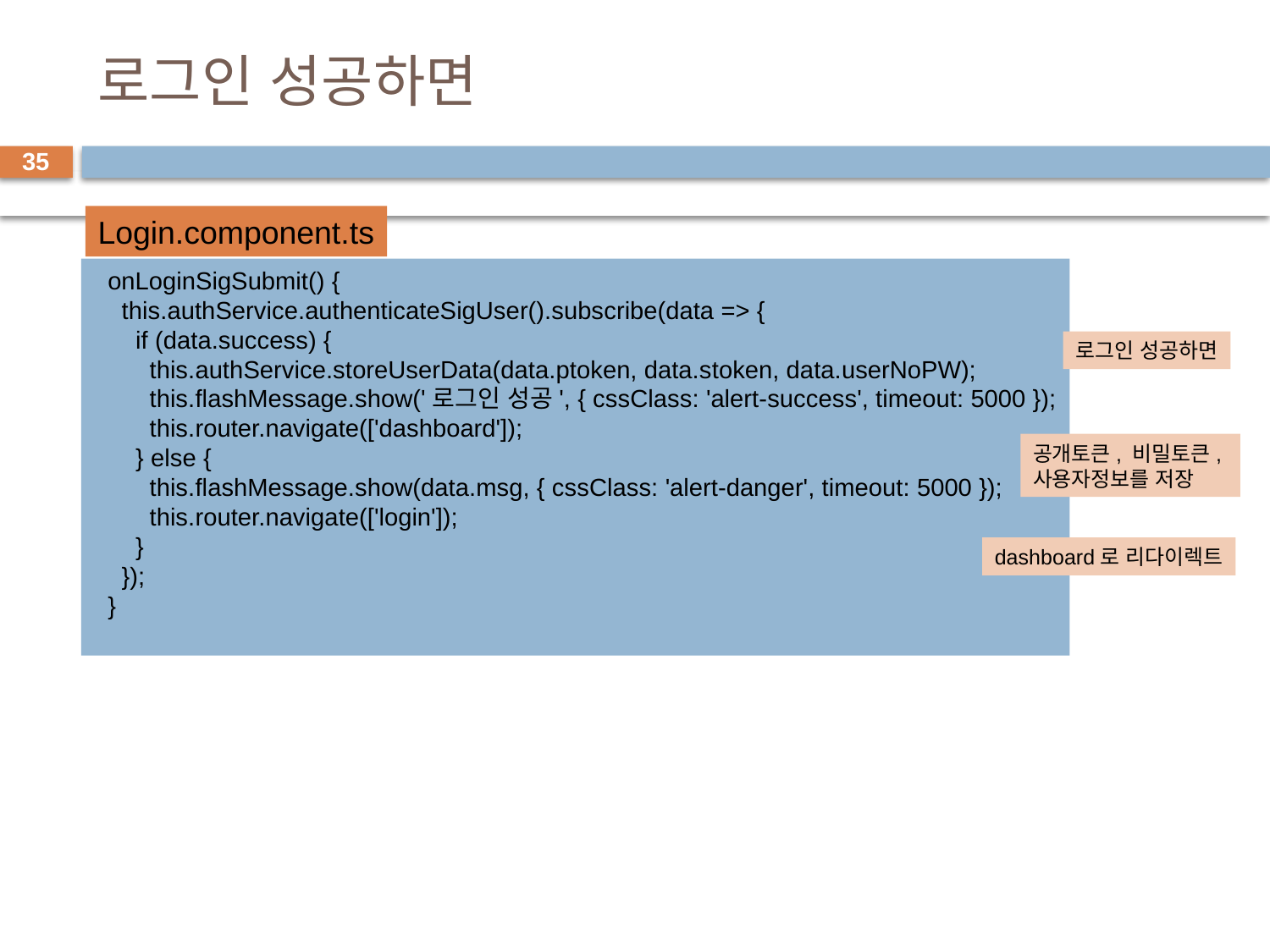

# 로그인 성공하면
35
Login.component.ts
  onLoginSigSubmit() {
    this.authService.authenticateSigUser().subscribe(data => {
      if (data.success) {
        this.authService.storeUserData(data.ptoken, data.stoken, data.userNoPW);
        this.flashMessage.show('로그인 성공', { cssClass: 'alert-success', timeout: 5000 });
        this.router.navigate(['dashboard']);
      } else {
        this.flashMessage.show(data.msg, { cssClass: 'alert-danger', timeout: 5000 });
        this.router.navigate(['login']);
      }
    });
  }

로그인 성공하면
공개토큰, 비밀토큰,
사용자정보를 저장
dashboard로 리다이렉트